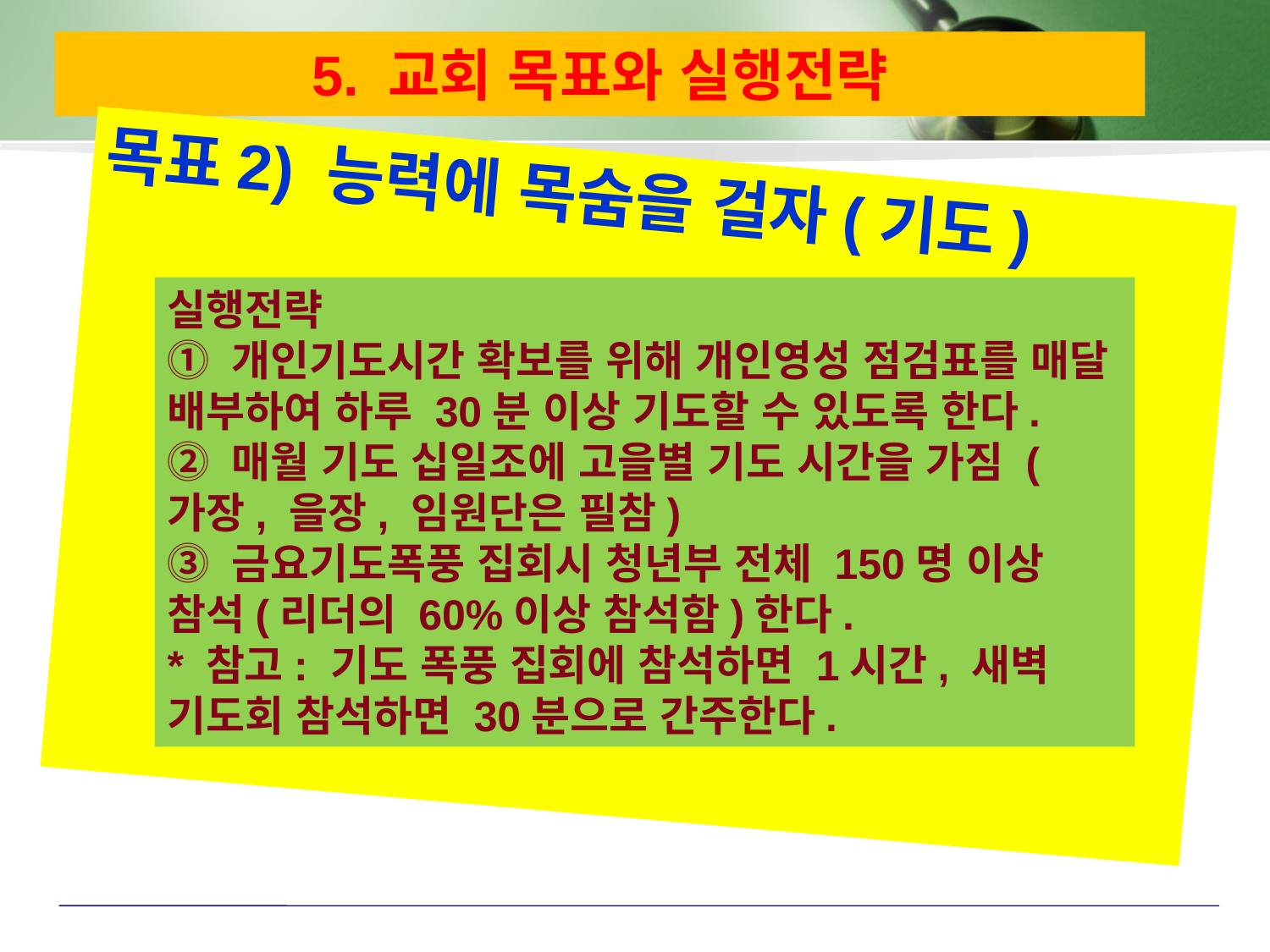

# 5. 교회 목표와 실행전략
목표2) 능력에 목숨을 걸자(기도)

실행전략
⓵ 개인기도시간 확보를 위해 개인영성 점검표를 매달 배부하여 하루 30분 이상 기도할 수 있도록 한다.
⓶ 매월 기도 십일조에 고을별 기도 시간을 가짐 (가장, 을장, 임원단은 필참)
⓷ 금요기도폭풍 집회시 청년부 전체 150명 이상 참석(리더의 60%이상 참석함)한다.
* 참고: 기도 폭풍 집회에 참석하면 1시간, 새벽 기도회 참석하면 30분으로 간주한다.